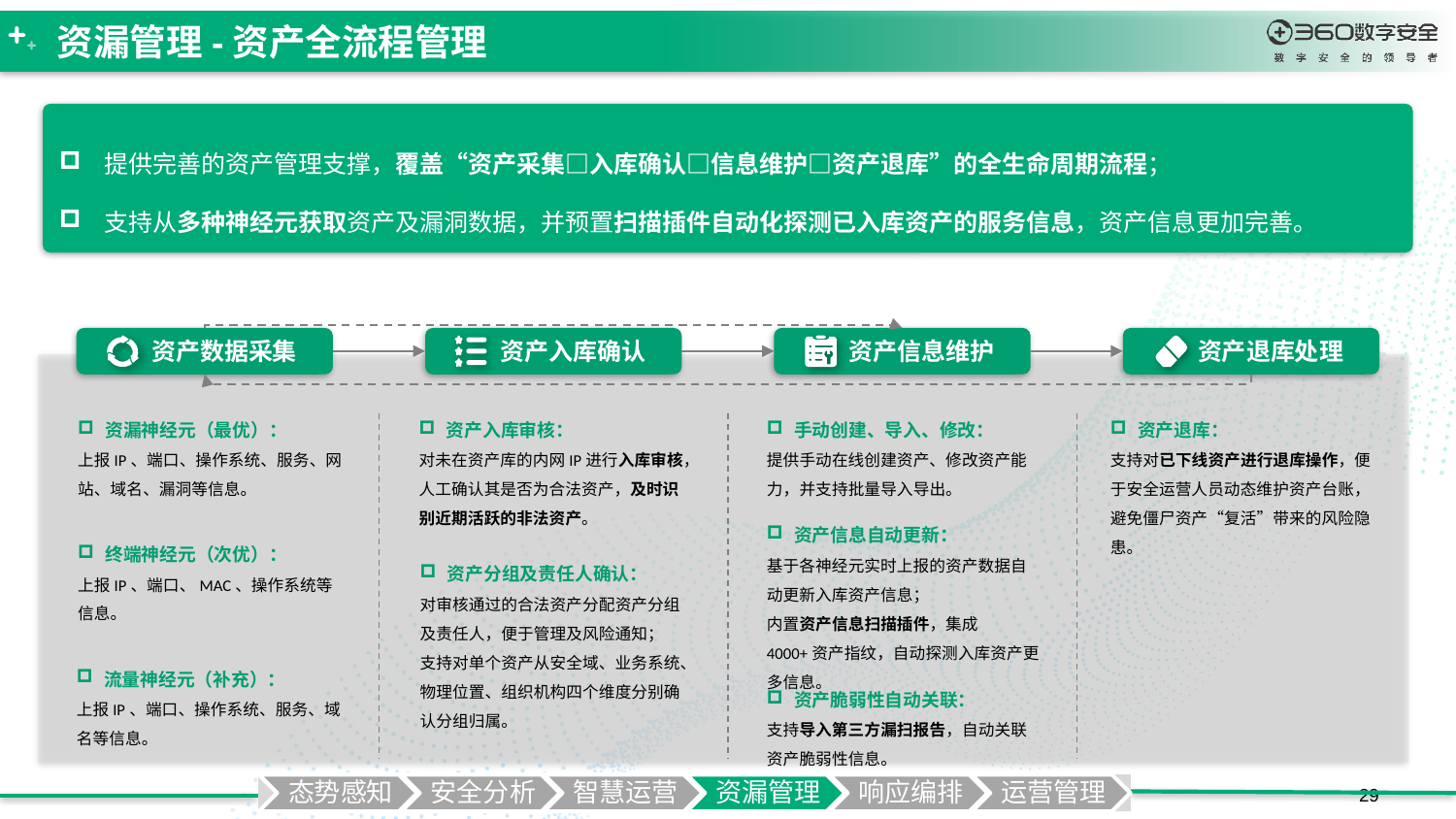

# 资漏管理-资产全流程管理
提供完善的资产管理支撑，覆盖“资产采集□入库确认□信息维护□资产退库”的全生命周期流程；
支持从多种神经元获取资产及漏洞数据，并预置扫描插件自动化探测已入库资产的服务信息，资产信息更加完善。
      资产数据采集

      资产入库确认

      资产信息维护

      资产退库处理

手动创建、导入、修改：
提供手动在线创建资产、修改资产能力，并支持批量导入导出。
资漏神经元（最优）：
上报IP、端口、操作系统、服务、网站、域名、漏洞等信息。
资产入库审核：
对未在资产库的内网IP进行入库审核，人工确认其是否为合法资产，及时识别近期活跃的非法资产。
资产退库：
支持对已下线资产进行退库操作，便于安全运营人员动态维护资产台账，避免僵尸资产“复活”带来的风险隐患。
资产信息自动更新：
基于各神经元实时上报的资产数据自动更新入库资产信息；
内置资产信息扫描插件，集成4000+资产指纹，自动探测入库资产更多信息。
终端神经元（次优）：
上报IP、端口、MAC、操作系统等信息。
资产分组及责任人确认：
对审核通过的合法资产分配资产分组及责任人，便于管理及风险通知；
支持对单个资产从安全域、业务系统、物理位置、组织机构四个维度分别确认分组归属。
流量神经元（补充）：
上报IP、端口、操作系统、服务、域名等信息。
资产脆弱性自动关联：
支持导入第三方漏扫报告，自动关联资产脆弱性信息。
态势感知
安全分析
智慧运营
资漏管理
响应编排
运营管理
29